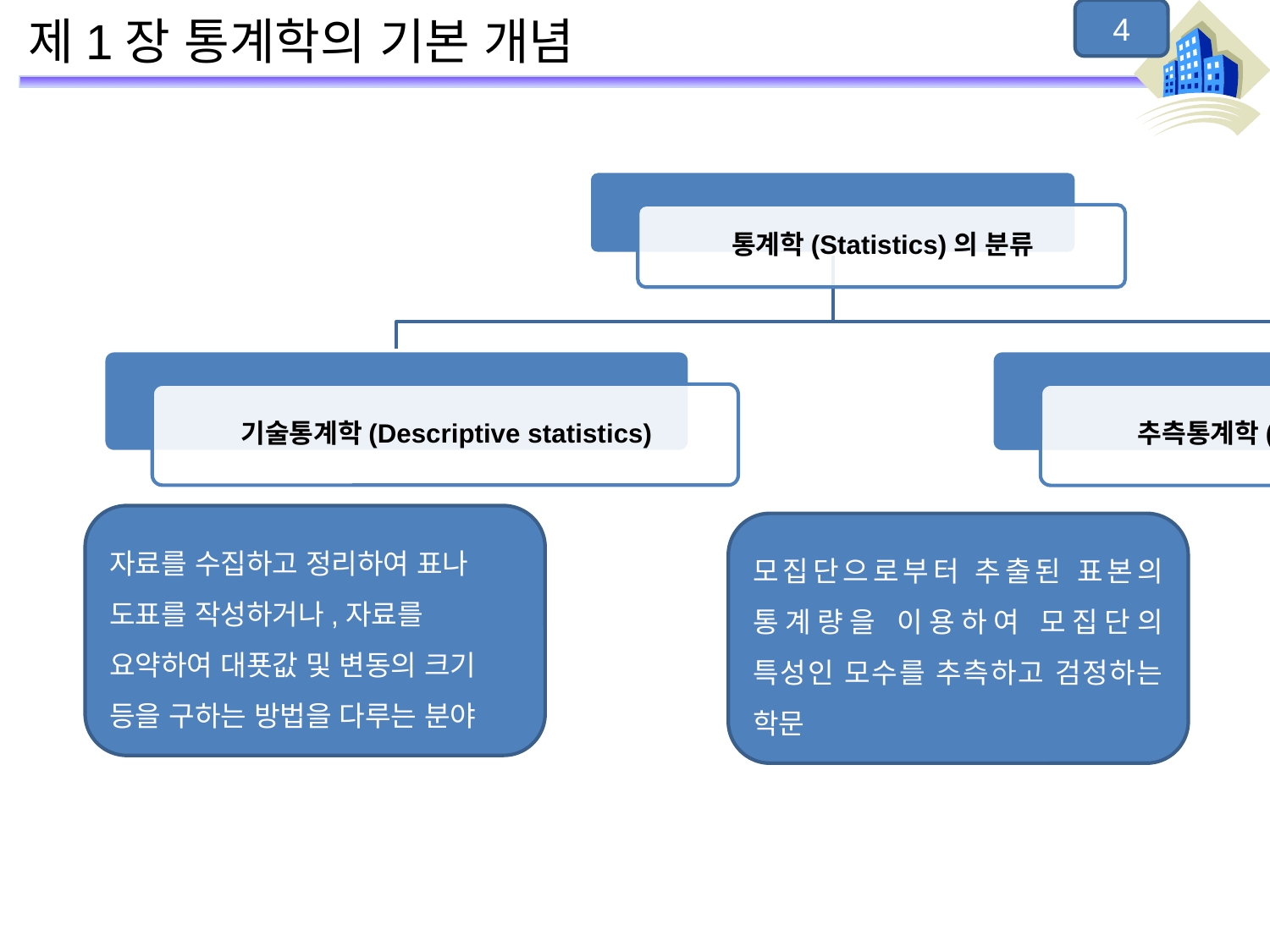

4
# 제1장 통계학의 기본 개념
통계학(Statistics)의 분류
기술통계학(Descriptive statistics)
추측통계학(Inferential statistics)
자료를 수집하고 정리하여 표나 도표를 작성하거나,자료를 요약하여 대푯값 및 변동의 크기 등을 구하는 방법을 다루는 분야
모집단으로부터 추출된 표본의 통계량을 이용하여 모집단의 특성인 모수를 추측하고 검정하는 학문